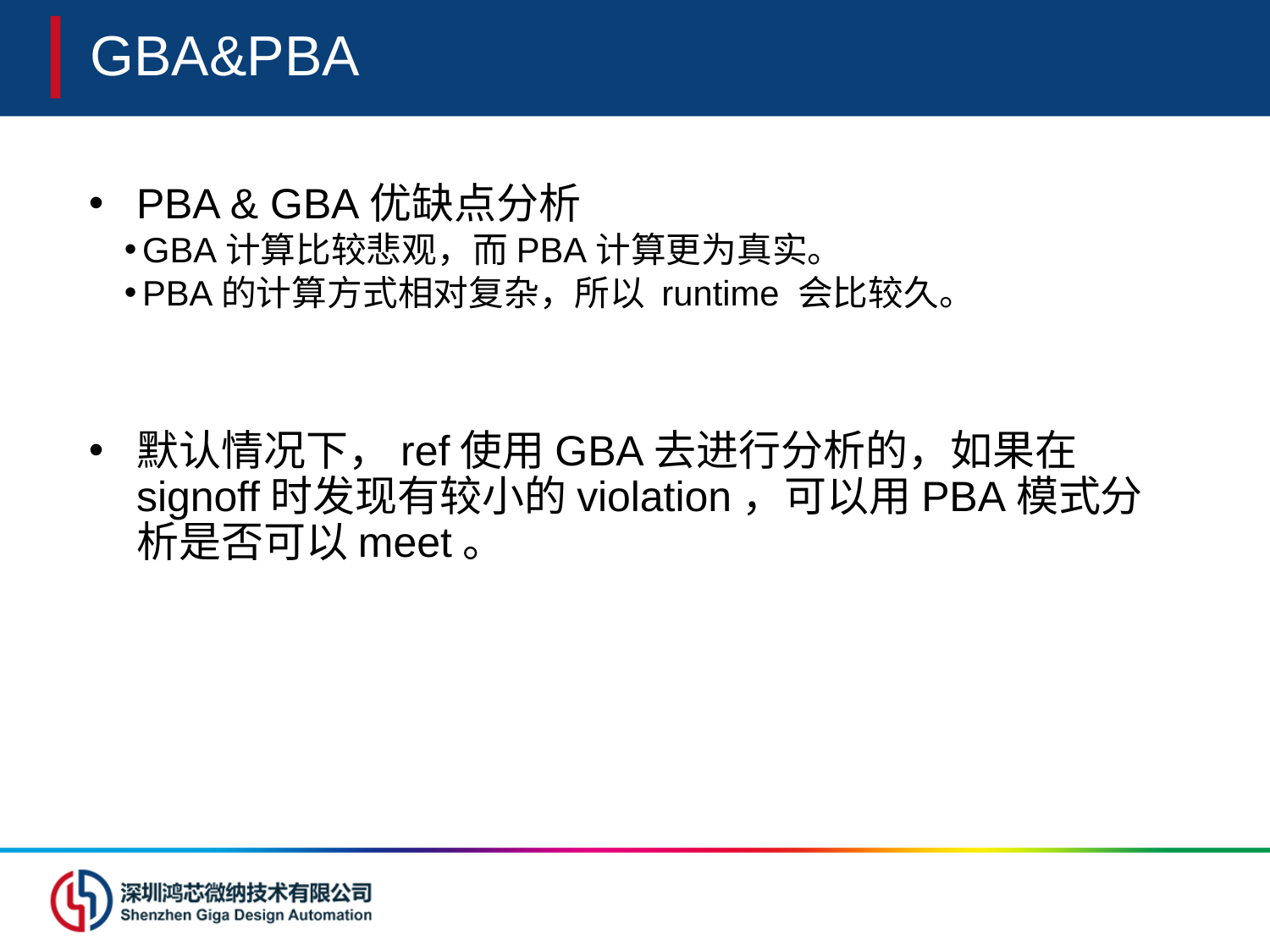

# GBA&PBA
PBA & GBA优缺点分析
GBA计算比较悲观，而PBA计算更为真实。
PBA的计算方式相对复杂，所以 runtime 会比较久。

默认情况下，ref使用GBA去进行分析的，如果在signoff时发现有较小的violation，可以用PBA模式分析是否可以meet。